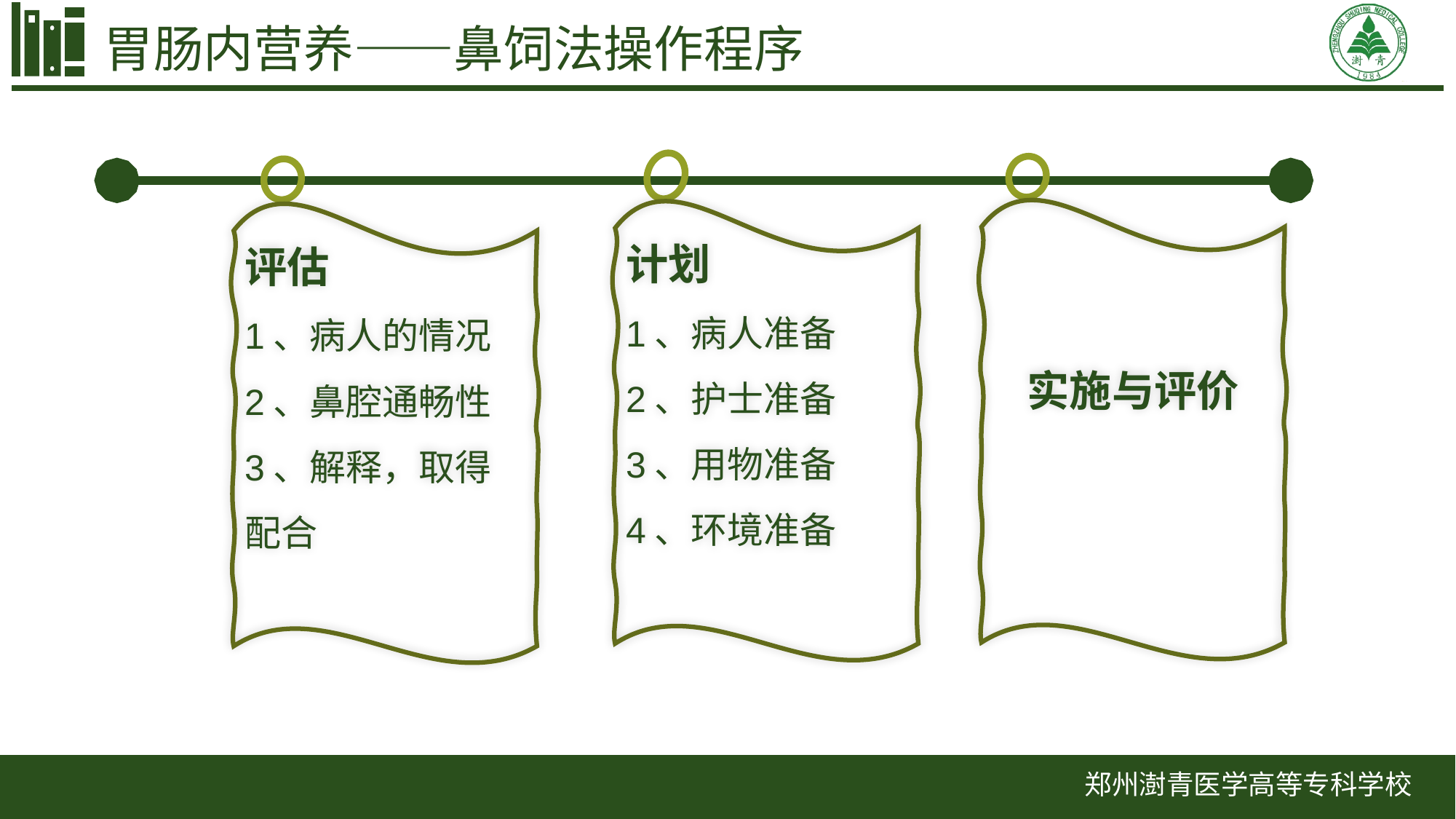

胃肠内营养——鼻饲法操作程序

实施与评价
计划
1、病人准备
2、护士准备
3、用物准备
4、环境准备
评估
1、病人的情况
2、鼻腔通畅性
3、解释，取得配合
郑州澍青医学高等专科学校